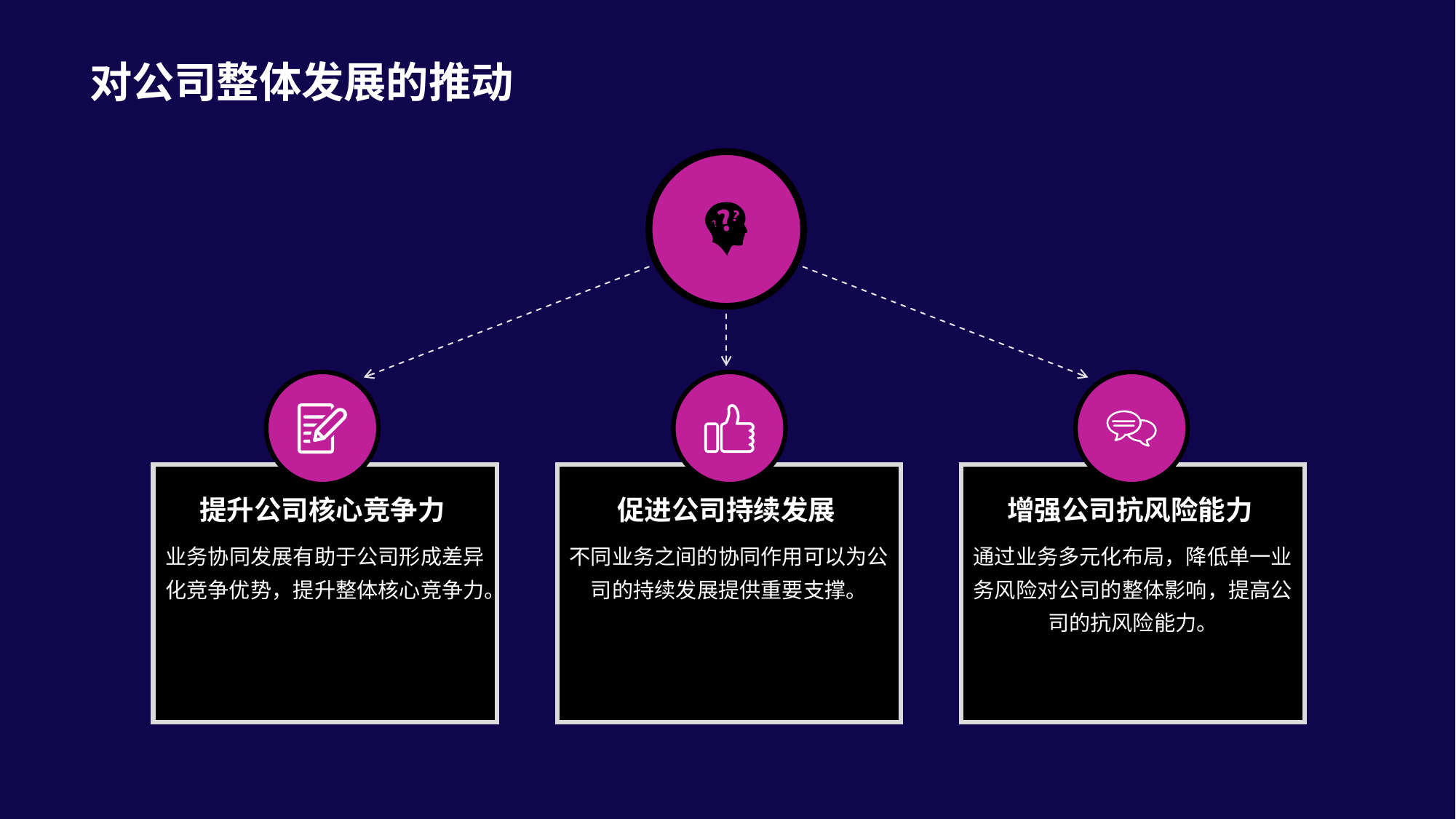

对公司整体发展的推动

提升公司核心竞争力
业务协同发展有助于公司形成差异化竞争优势，提升整体核心竞争力。

促进公司持续发展
不同业务之间的协同作用可以为公司的持续发展提供重要支撑。

增强公司抗风险能力
通过业务多元化布局，降低单一业务风险对公司的整体影响，提高公司的抗风险能力。